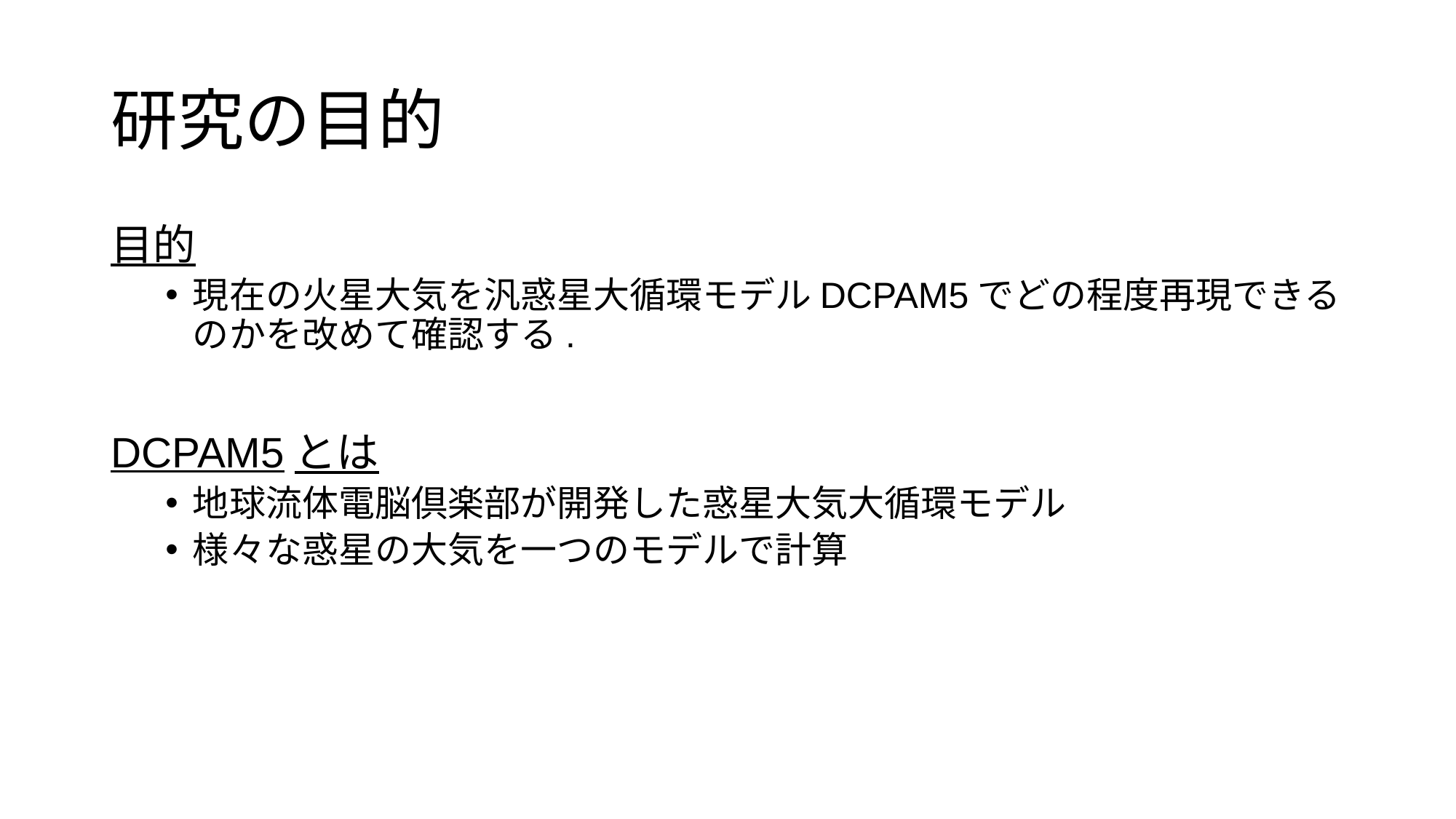

# 研究の目的
目的
現在の火星大気を汎惑星大循環モデルDCPAM5でどの程度再現できるのかを改めて確認する.

DCPAM5とは
地球流体電脳倶楽部が開発した惑星大気大循環モデル
様々な惑星の大気を一つのモデルで計算